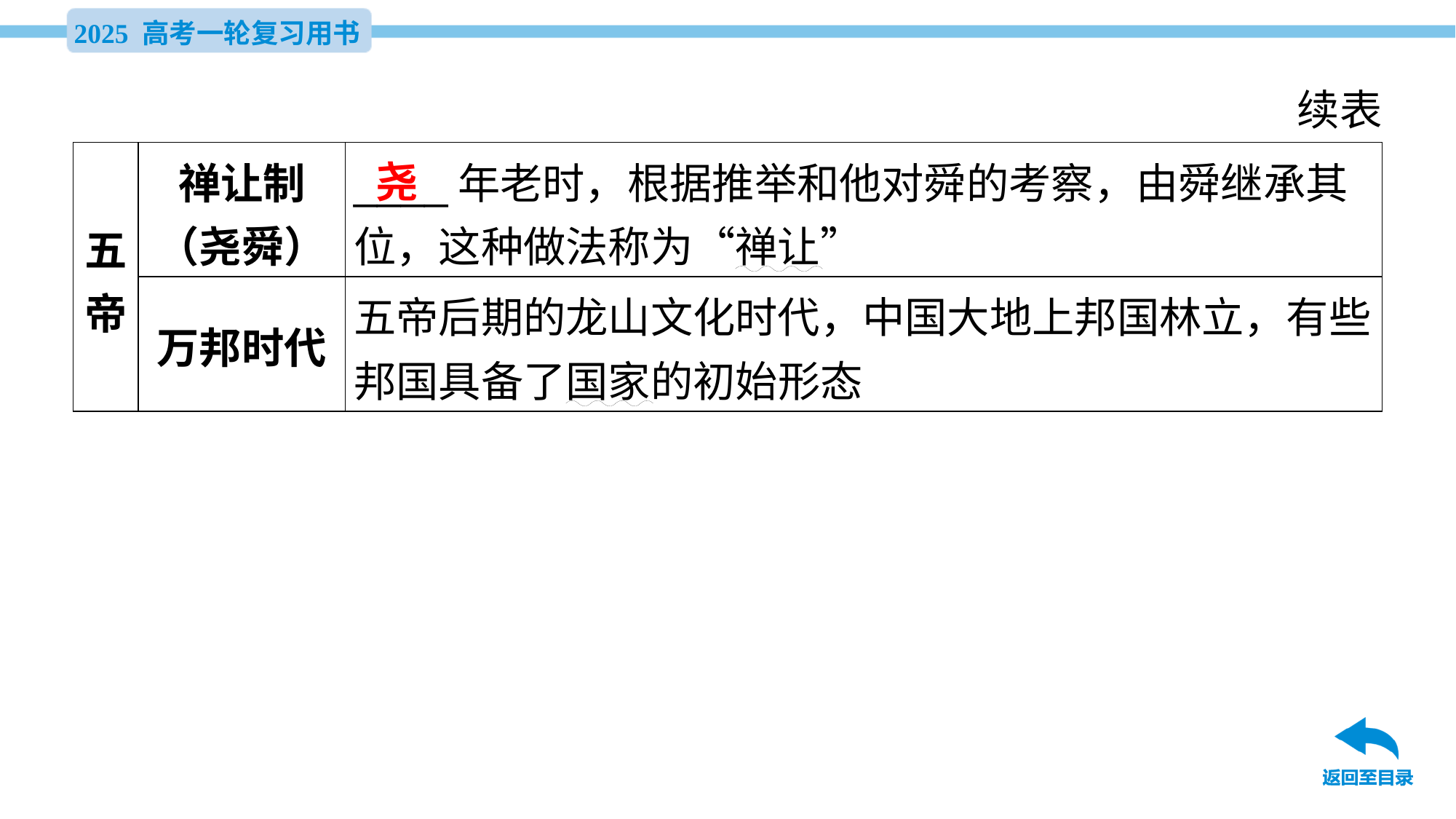

续表
| 五 帝 | 禅让制 （尧舜） | \_\_\_\_年老时，根据推举和他对舜的考察，由舜继承其 位，这种做法称为“禅让” |
| --- | --- | --- |
|  | 万邦时代 | 五帝后期的龙山文化时代，中国大地上邦国林立，有些 邦国具备了国家的初始形态 |
尧